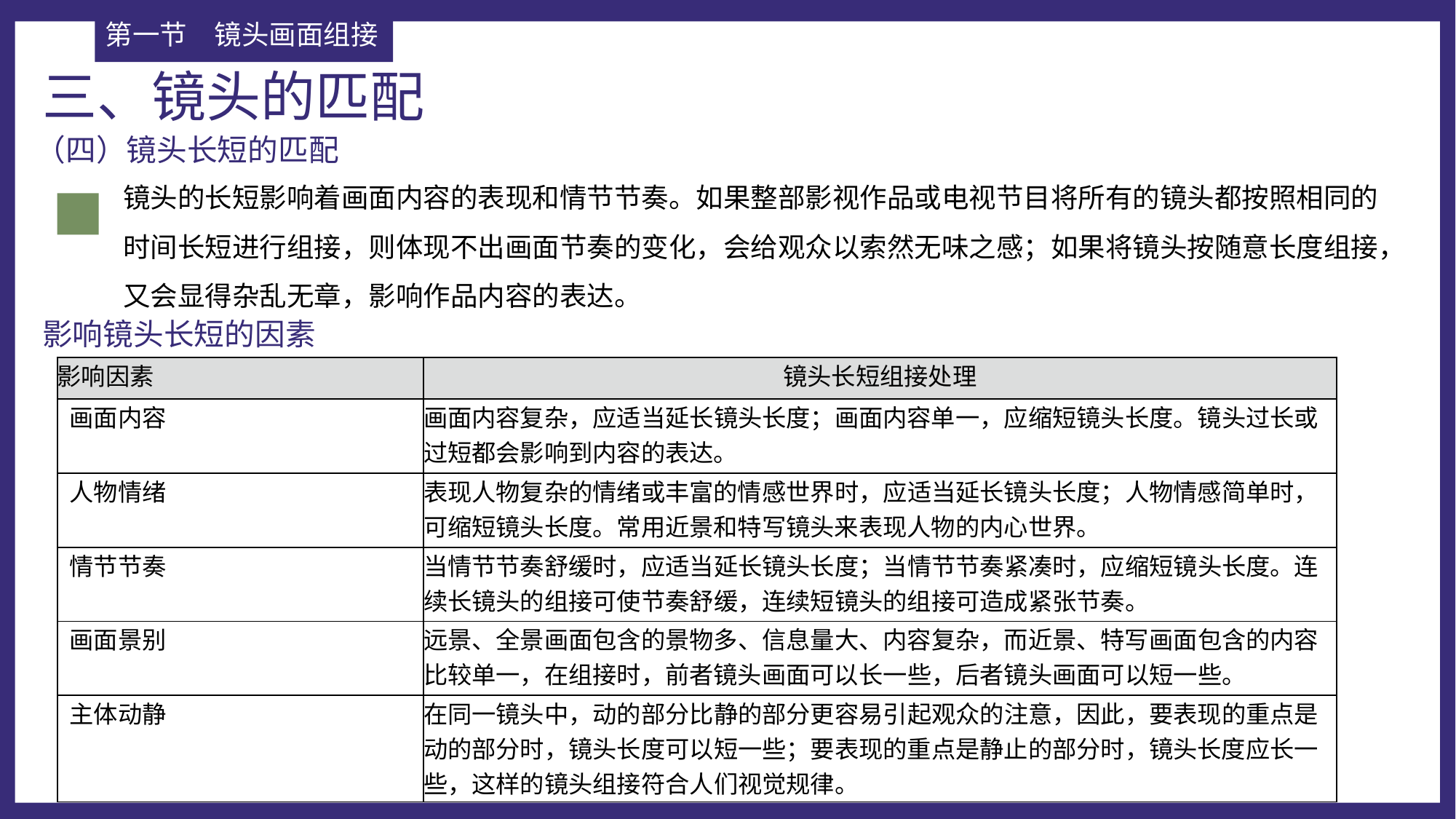

第一节	镜头画面组接
三、镜头的匹配
（四）镜头长短的匹配
镜头的长短影响着画面内容的表现和情节节奏。如果整部影视作品或电视节目将所有的镜头都按照相同的时间长短进行组接，则体现不出画面节奏的变化，会给观众以索然无味之感；如果将镜头按随意长度组接，又会显得杂乱无章，影响作品内容的表达。

影响镜头长短的因素
| 影响因素 | 镜头长短组接处理 |
| --- | --- |
| 画面内容 | 画面内容复杂，应适当延长镜头长度；画面内容单一，应缩短镜头长度。镜头过长或过短都会影响到内容的表达。 |
| 人物情绪 | 表现人物复杂的情绪或丰富的情感世界时，应适当延长镜头长度；人物情感简单时，可缩短镜头长度。常用近景和特写镜头来表现人物的内心世界。 |
| 情节节奏 | 当情节节奏舒缓时，应适当延长镜头长度；当情节节奏紧凑时，应缩短镜头长度。连续长镜头的组接可使节奏舒缓，连续短镜头的组接可造成紧张节奏。 |
| 画面景别 | 远景、全景画面包含的景物多、信息量大、内容复杂，而近景、特写画面包含的内容比较单一，在组接时，前者镜头画面可以长一些，后者镜头画面可以短一些。 |
| 主体动静 | 在同一镜头中，动的部分比静的部分更容易引起观众的注意，因此，要表现的重点是动的部分时，镜头长度可以短一些；要表现的重点是静止的部分时，镜头长度应长一些，这样的镜头组接符合人们视觉规律。 |